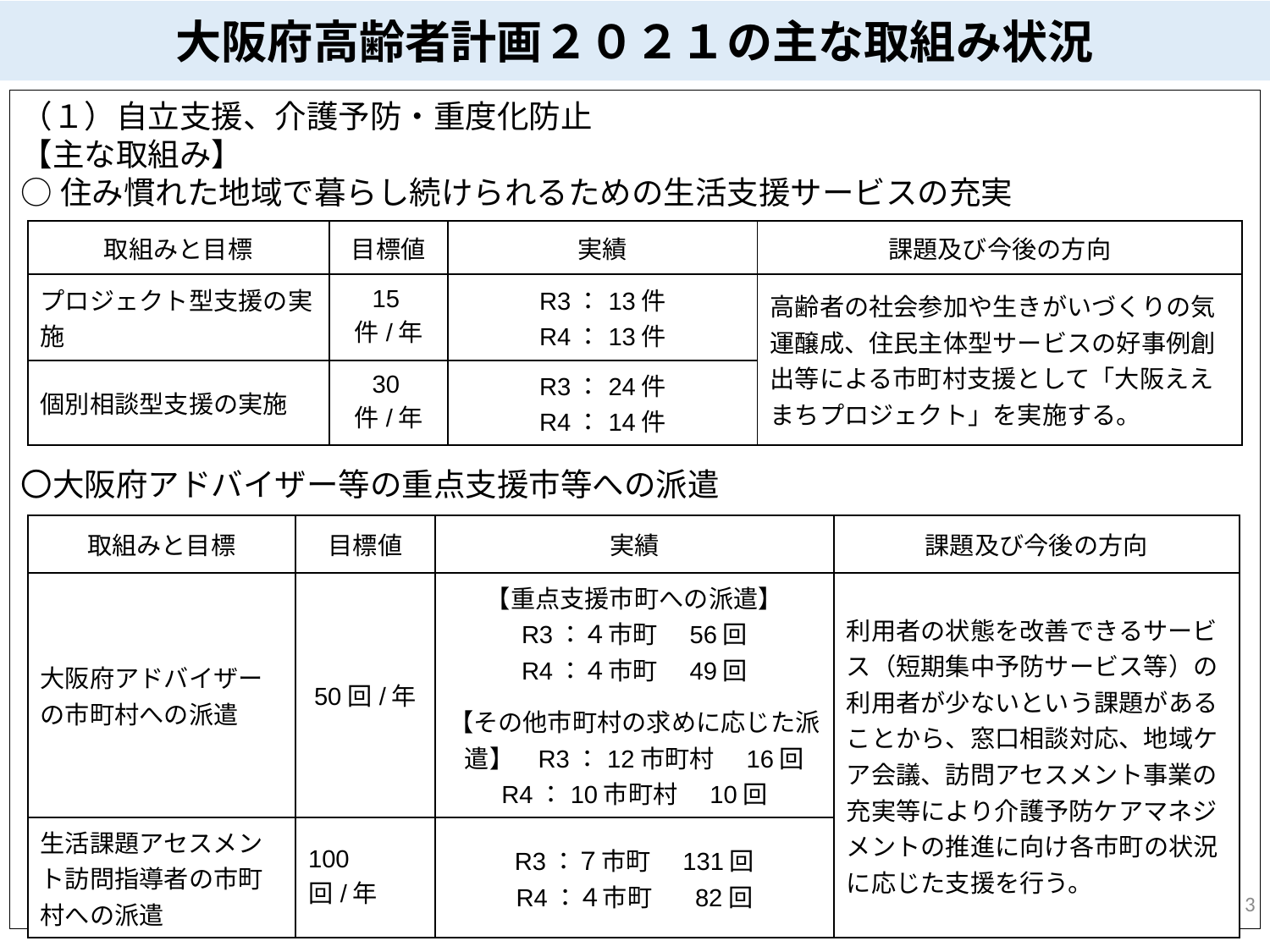

大阪府高齢者計画２０２１の主な取組み状況
（１）自立支援、介護予防・重度化防止
【主な取組み】
○住み慣れた地域で暮らし続けられるための生活支援サービスの充実

〇大阪府アドバイザー等の重点支援市等への派遣

| 取組みと目標 | 目標値 | 実績 | 課題及び今後の方向 |
| --- | --- | --- | --- |
| プロジェクト型支援の実施 | 15件/年 | R3：13件 R4：13件 | 高齢者の社会参加や生きがいづくりの気運醸成、住民主体型サービスの好事例創出等による市町村支援として「大阪ええまちプロジェクト」を実施する。 |
| 個別相談型支援の実施 | 30件/年 | R3：24件 R4：14件 |  |
| 取組みと目標 | 目標値 | 実績 | 課題及び今後の方向 |
| --- | --- | --- | --- |
| 大阪府アドバイザーの市町村への派遣 | 50回/年 | 【重点支援市町への派遣】 R3：４市町　56回 R4：４市町　49回 【その他市町村の求めに応じた派遣】 R3：12市町村　16回 R4：10市町村　10回 | 利用者の状態を改善できるサービス（短期集中予防サービス等）の利用者が少ないという課題があることから、窓口相談対応、地域ケア会議、訪問アセスメント事業の充実等により介護予防ケアマネジメントの推進に向け各市町の状況に応じた支援を行う。 |
| 生活課題アセスメント訪問指導者の市町村への派遣 | 100回/年 | R3：７市町　131回 R4：４市町 　82回 |  |
3